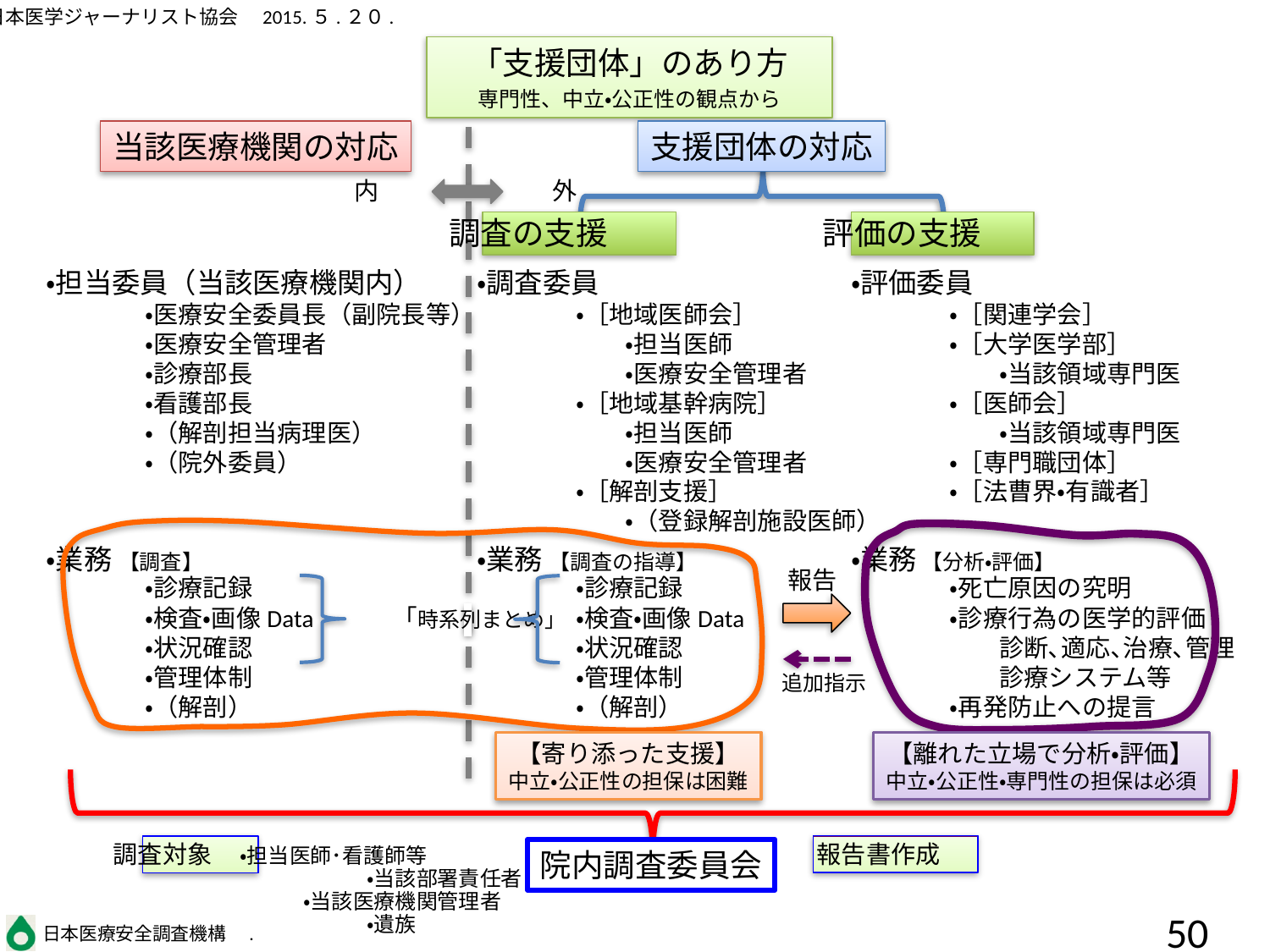

「支援団体」のあり方
専門性、中立・公正性の観点から
当該医療機関の対応
支援団体の対応
内　　　　　　　外

　・担当委員（当該医療機関内）
　	・医療安全委員長（副院長等）
　	・医療安全管理者
　	・診療部長
　	・看護部長
　　	・（解剖担当病理医）
　	・（院外委員）

　・業務 【調査】
　	・診療記録
	・検査・画像Data　　　  ｢時系列まとめ｣
	・状況確認
	・管理体制
	・（解剖）
調査の支援
　・調査委員
　	・［地域医師会］
	　　・担当医師
　	　　・医療安全管理者
　	・［地域基幹病院］
	　　・担当医師
	　　・医療安全管理者
　	・［解剖支援］
	　　・（登録解剖施設医師）
　・業務 【調査の指導】
　	・診療記録
	・検査・画像Data
	・状況確認
	・管理体制
	・（解剖）

評価の支援
　・評価委員
　	・［関連学会］
　　	・［大学医学部］
	　　・当該領域専門医
	・［医師会］
	　　・当該領域専門医
	・［専門職団体］
	・［法曹界・有識者］

　・業務 【分析・評価】
	・死亡原因の究明
	・診療行為の医学的評価
	　　診断､適応､治療､管理
	　　診療システム等
	・再発防止への提言

報告

追加指示
【寄り添った支援】
中立・公正性の担保は困難
【離れた立場で分析・評価】
中立・公正性・専門性の担保は必須
調査対象　	・担当医師･看護師等
		・当該部署責任者
　　　　　　　　　・当該医療機関管理者
		・遺族
報告書作成

院内調査委員会